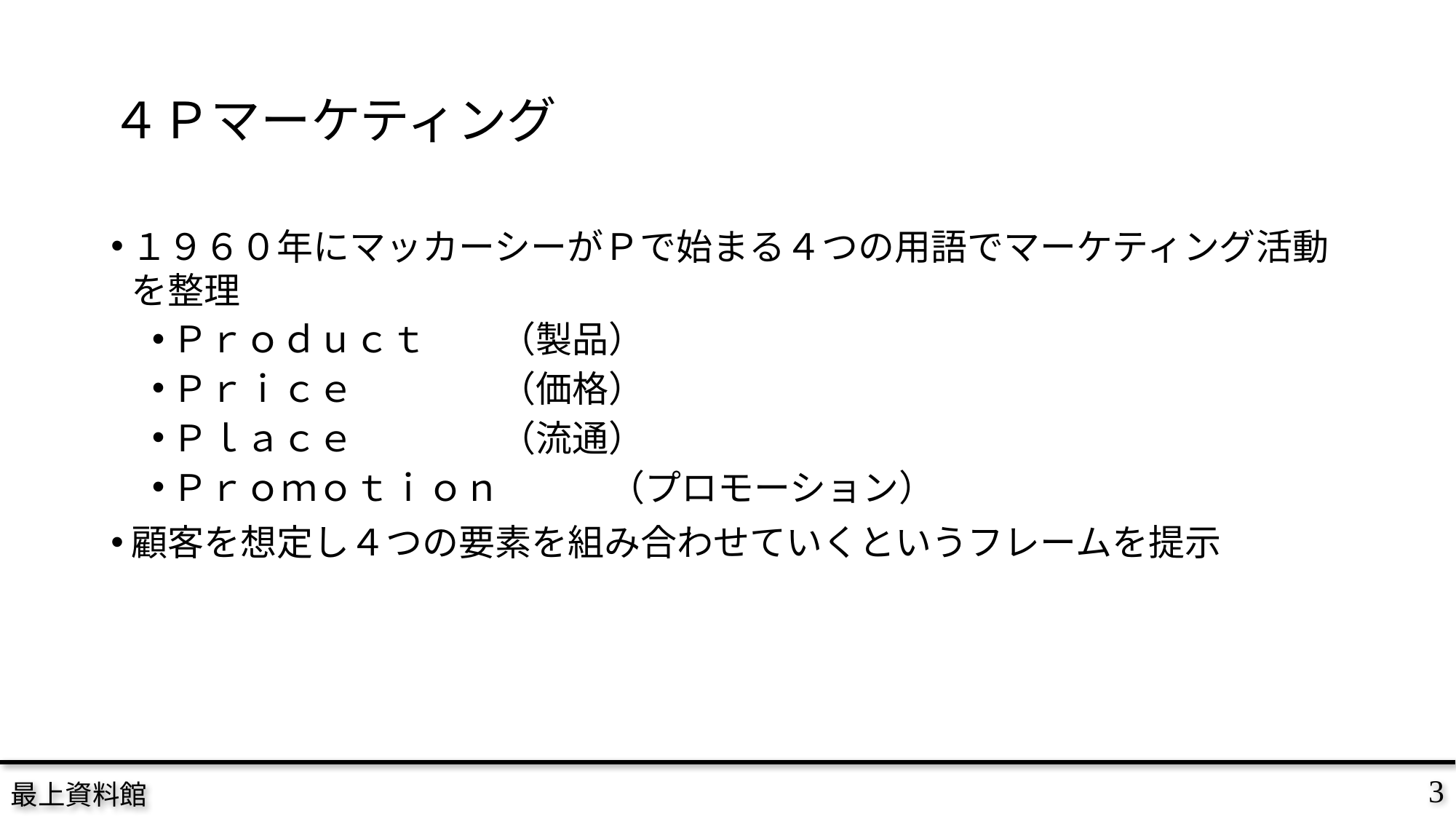

# ４Ｐマーケティング
１９６０年にマッカーシーがＰで始まる４つの用語でマーケティング活動を整理
Ｐｒｏｄｕｃｔ	（製品）
Ｐｒｉｃｅ		（価格）
Ｐｌａｃｅ		（流通）
Ｐｒｏｍｏｔｉｏｎ	（プロモーション）
顧客を想定し４つの要素を組み合わせていくというフレームを提示